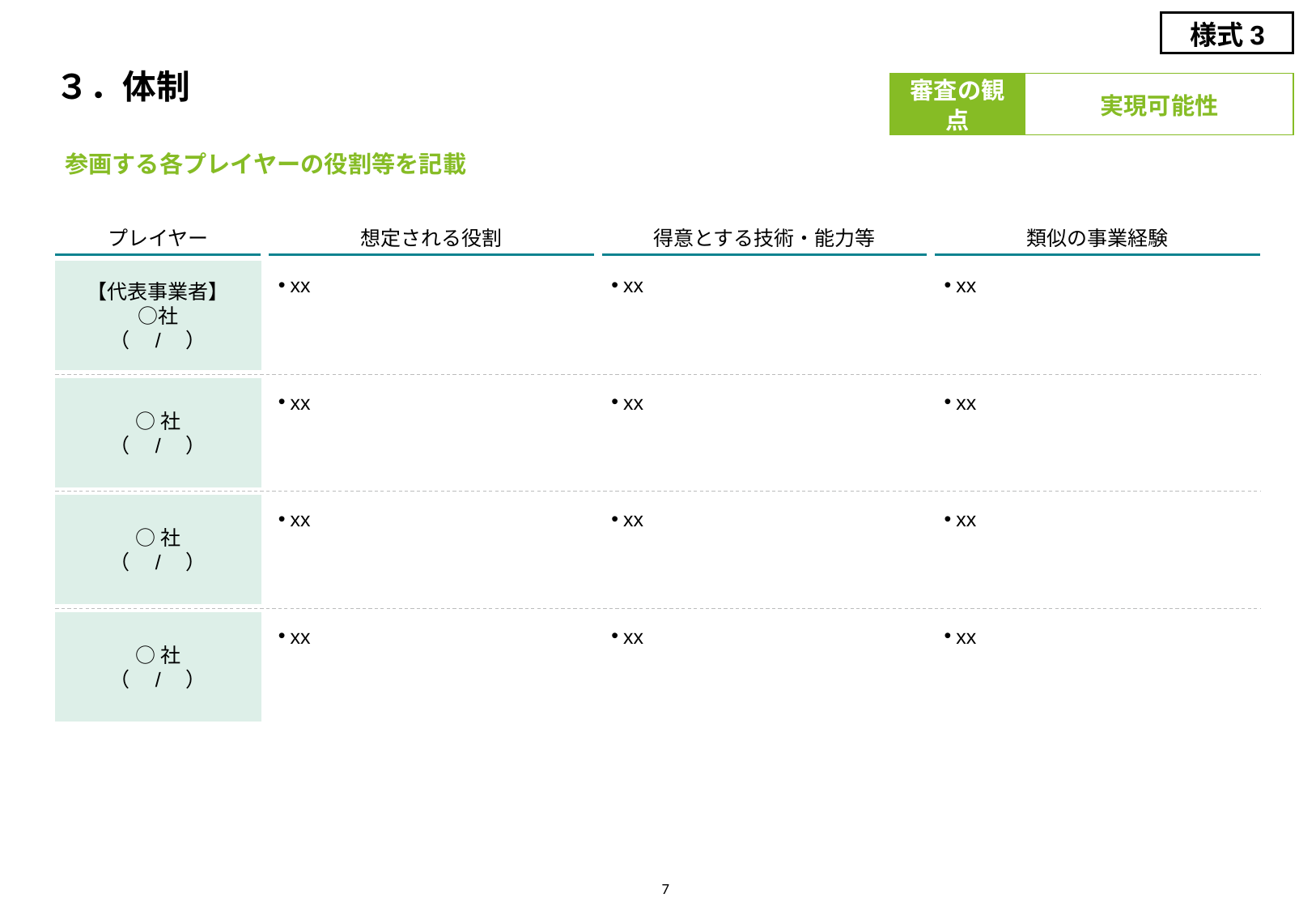

様式3
# ３．体制
審査の観点
実現可能性
参画する各プレイヤーの役割等を記載
プレイヤー
想定される役割
得意とする技術・能力等
類似の事業経験
【代表事業者】
○社
（　/　）
xx
xx
xx
○社
（　/　）
xx
xx
xx
○社
（　/　）
xx
xx
xx
○社
（　/　）
xx
xx
xx
7